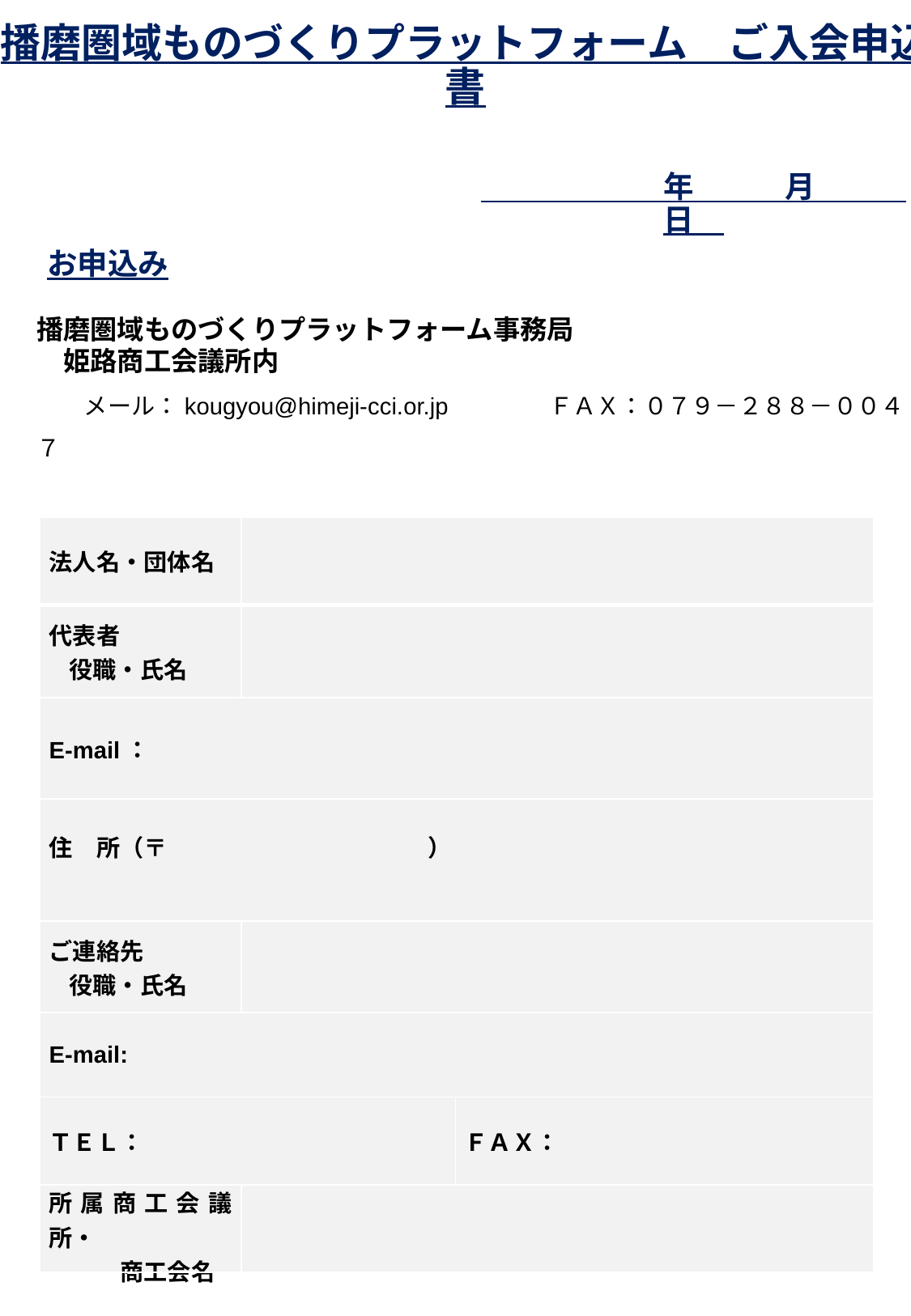

播磨圏域ものづくりプラットフォーム　ご入会申込書
　　　　　　年　　　月　　　日
お申込み
播磨圏域ものづくりプラットフォーム事務局
　姫路商工会議所内
　　メール：kougyou@himeji-cci.or.jp　　　　ＦＡＸ：０７９－２８８－００４７

| 法人名・団体名 |  |  |
| --- | --- | --- |
| 代表者 役職・氏名 |  |  |
| E-mail： |  |  |
| 住　所（〒　　　　　　　　　　　） |  |  |
| ご連絡先 役職・氏名 |  |  |
| E-mail: |  |  |
| ＴＥＬ： |  | ＦＡＸ： |
| 所属商工会議所・ 　　　商工会名 |  |  |